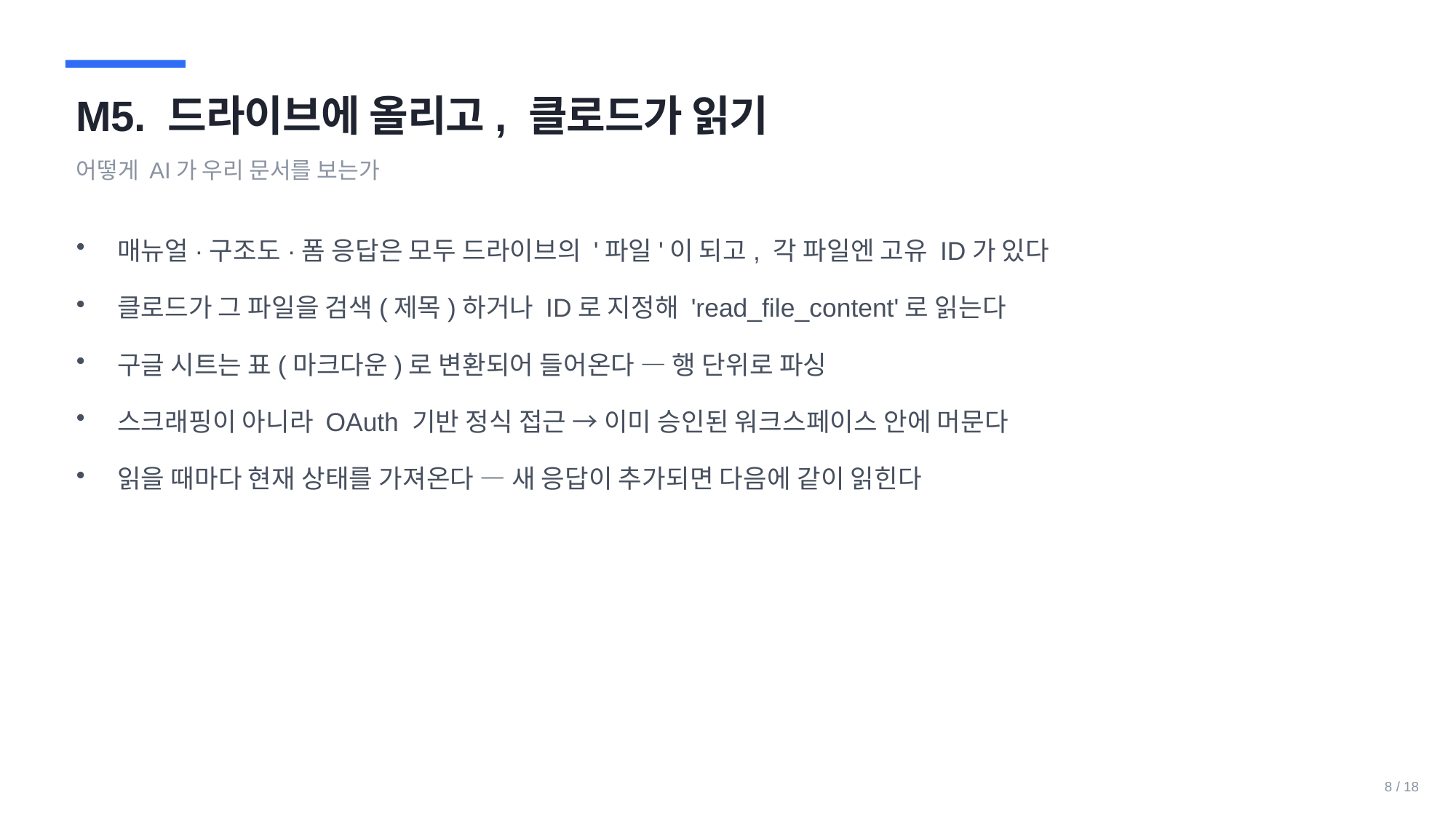

M5. 드라이브에 올리고, 클로드가 읽기
어떻게 AI가 우리 문서를 보는가
매뉴얼·구조도·폼 응답은 모두 드라이브의 '파일'이 되고, 각 파일엔 고유 ID가 있다
클로드가 그 파일을 검색(제목)하거나 ID로 지정해 'read_file_content'로 읽는다
구글 시트는 표(마크다운)로 변환되어 들어온다 — 행 단위로 파싱
스크래핑이 아니라 OAuth 기반 정식 접근 → 이미 승인된 워크스페이스 안에 머문다
읽을 때마다 현재 상태를 가져온다 — 새 응답이 추가되면 다음에 같이 읽힌다
8 / 18